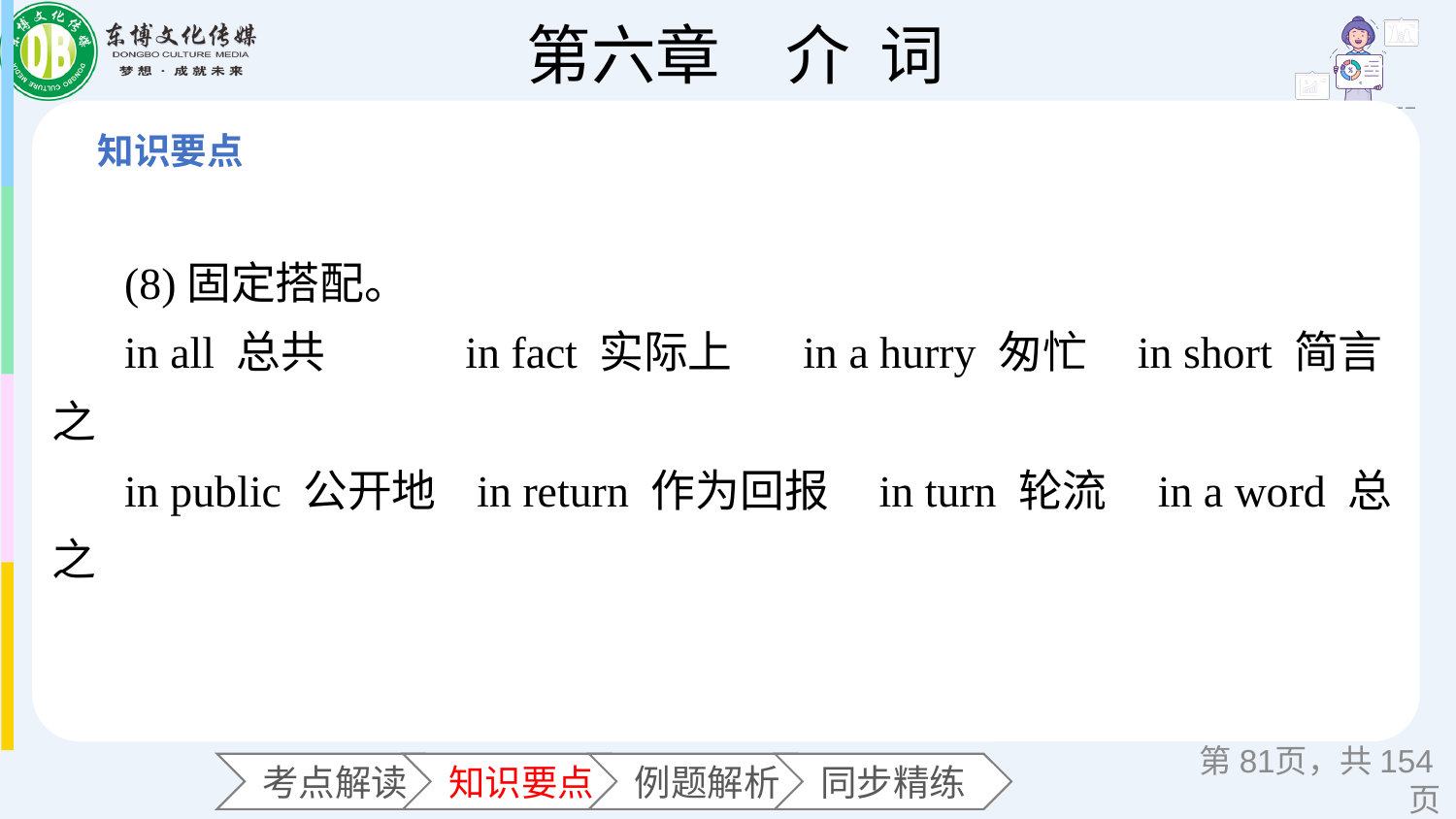

(8)固定搭配。
in all 总共             in fact 实际上      in a hurry 匆忙    in short 简言之
in public 公开地   in return 作为回报    in turn 轮流    in a word 总之
第81页，共154页